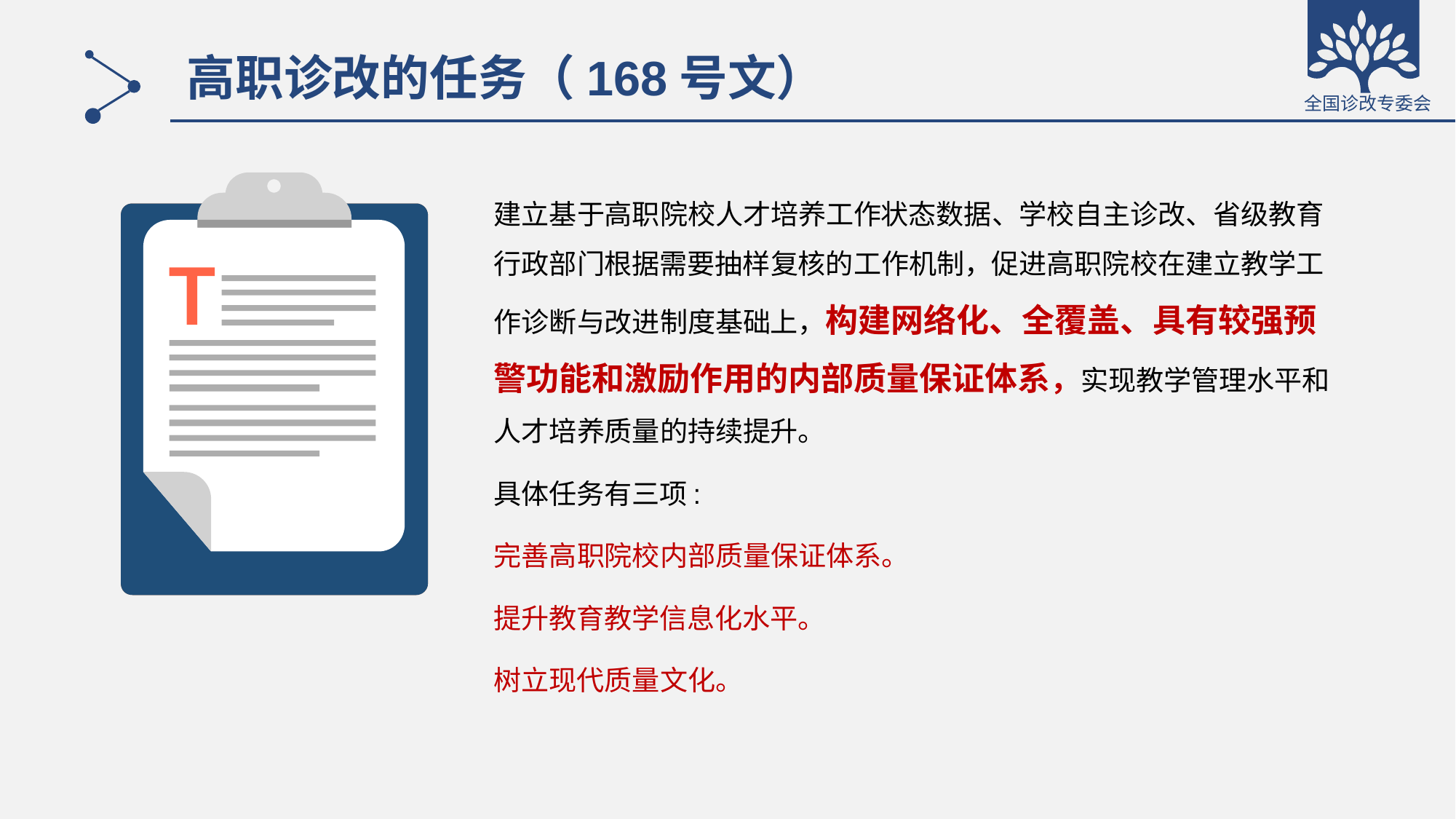

# 高职诊改的任务（168号文）

建立基于高职院校人才培养工作状态数据、学校自主诊改、省级教育行政部门根据需要抽样复核的工作机制，促进高职院校在建立教学工作诊断与改进制度基础上，构建网络化、全覆盖、具有较强预警功能和激励作用的内部质量保证体系，实现教学管理水平和人才培养质量的持续提升。
具体任务有三项:
完善高职院校内部质量保证体系。
提升教育教学信息化水平。
树立现代质量文化。